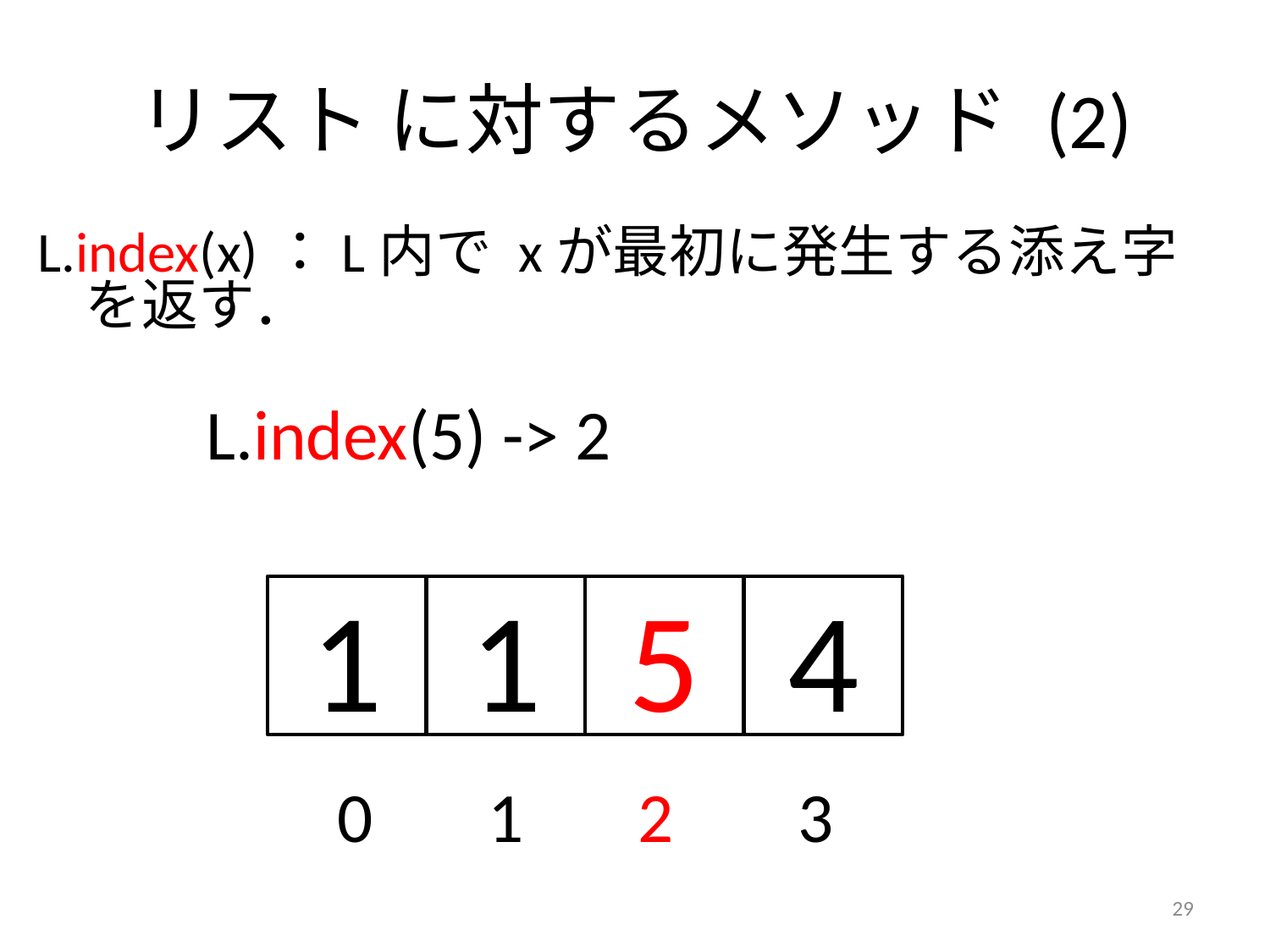

# リスト に対するメソッド (2)
L.index(x)：L内で xが最初に発生する添え字を返す．

           L.index(5) -> 2
1
1
5
4
0
1
2
3
29